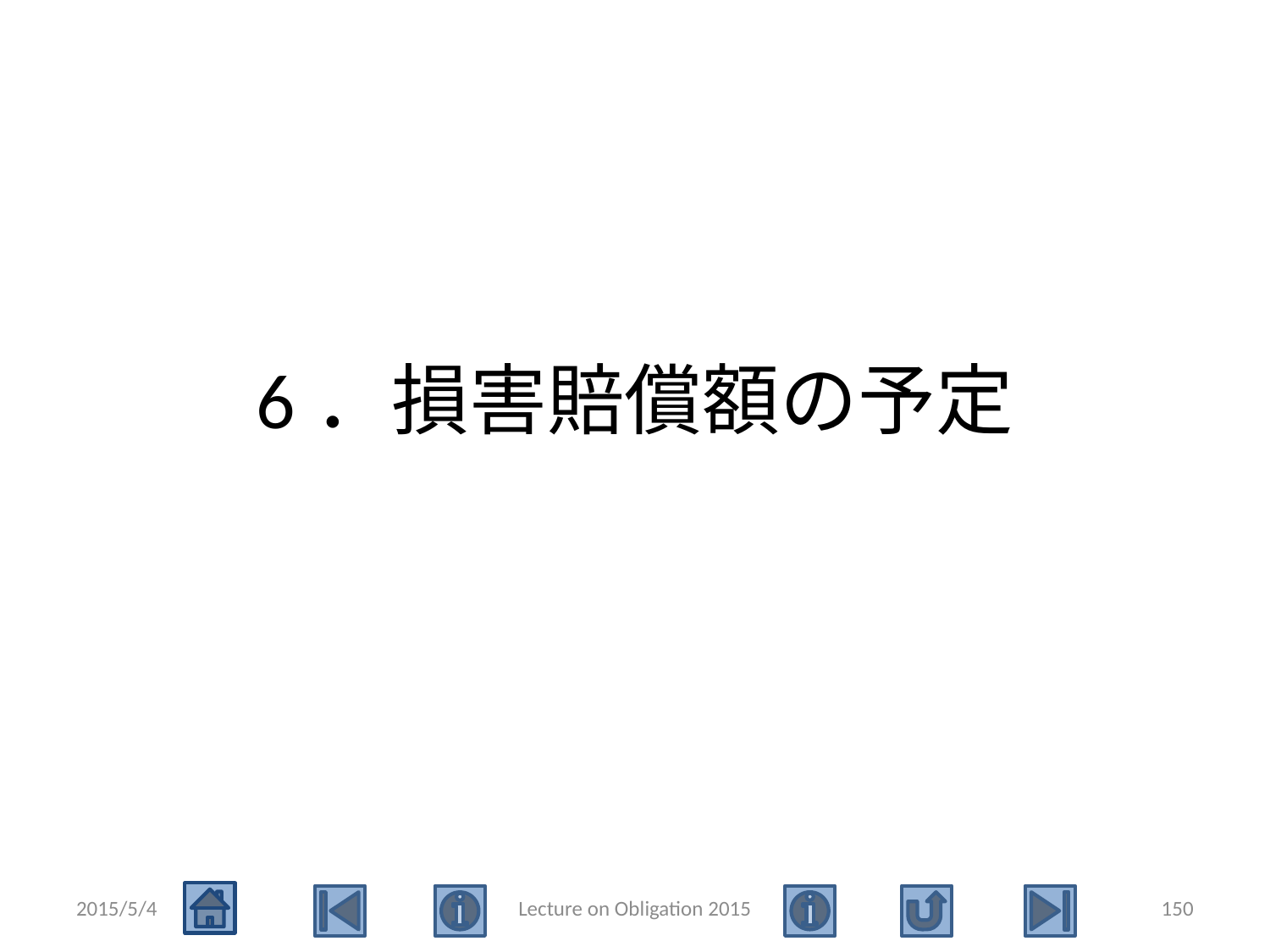

# 6．損害賠償額の予定

2015/5/4
Lecture on Obligation 2015
150